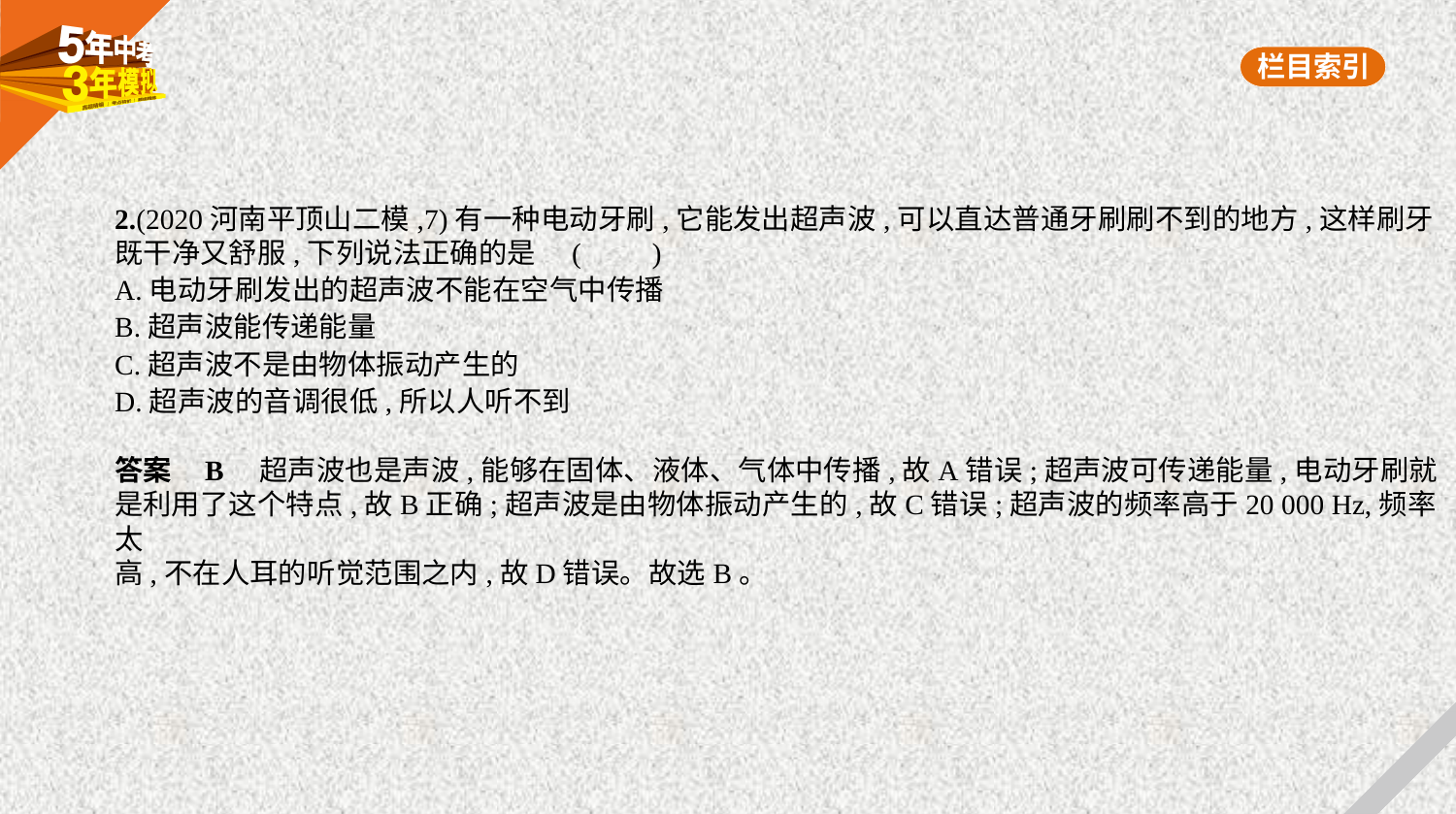

2.(2020河南平顶山二模,7)有一种电动牙刷,它能发出超声波,可以直达普通牙刷刷不到的地方,这样刷牙
既干净又舒服,下列说法正确的是 (　　)
A.电动牙刷发出的超声波不能在空气中传播
B.超声波能传递能量
C.超声波不是由物体振动产生的
D.超声波的音调很低,所以人听不到
答案    B　超声波也是声波,能够在固体、液体、气体中传播,故A错误;超声波可传递能量,电动牙刷就
是利用了这个特点,故B正确;超声波是由物体振动产生的,故C错误;超声波的频率高于20 000 Hz,频率太
高,不在人耳的听觉范围之内,故D错误。故选B。